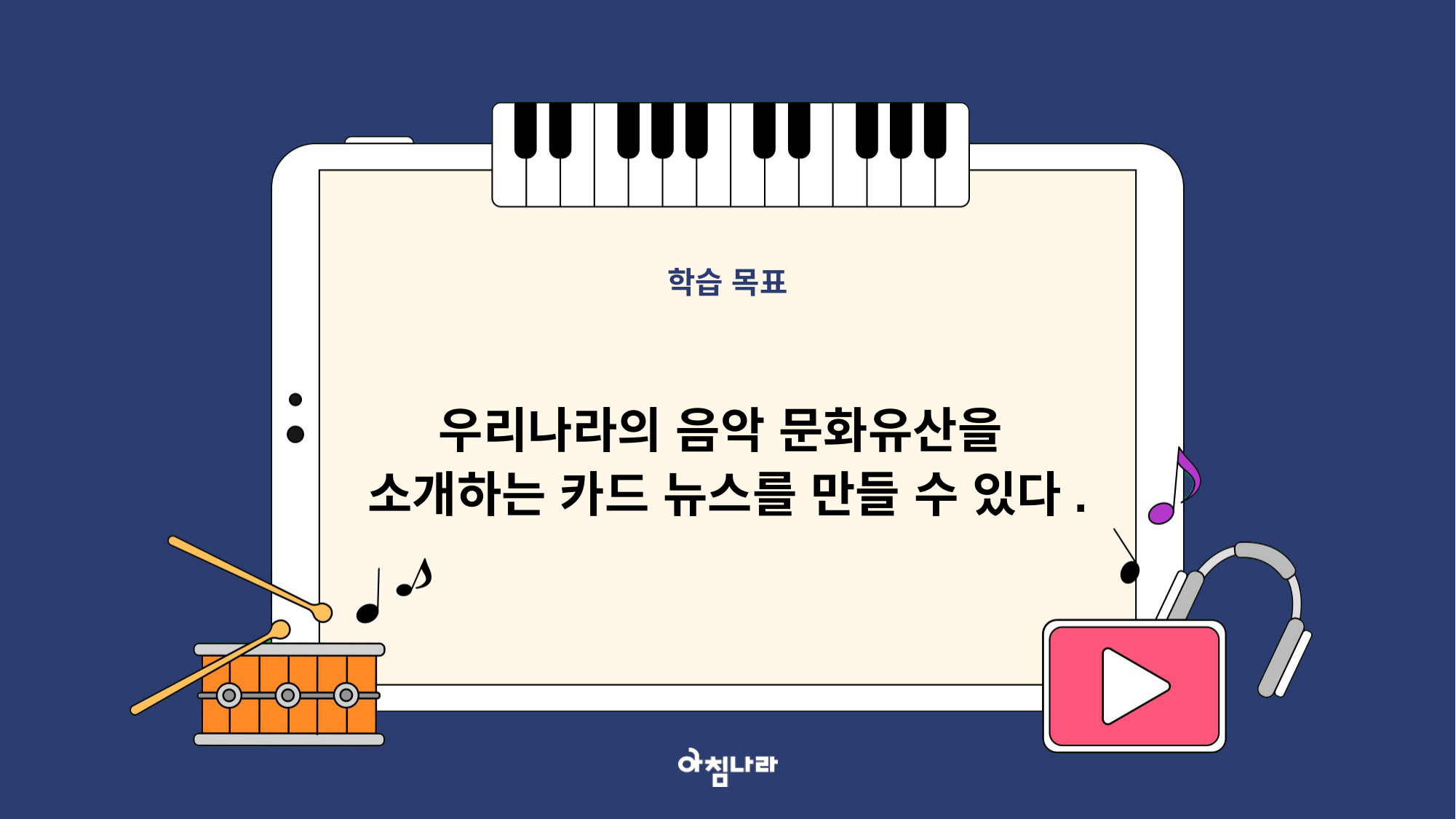

학습 목표
우리나라의 음악 문화유산을
소개하는 카드 뉴스를 만들 수 있다.